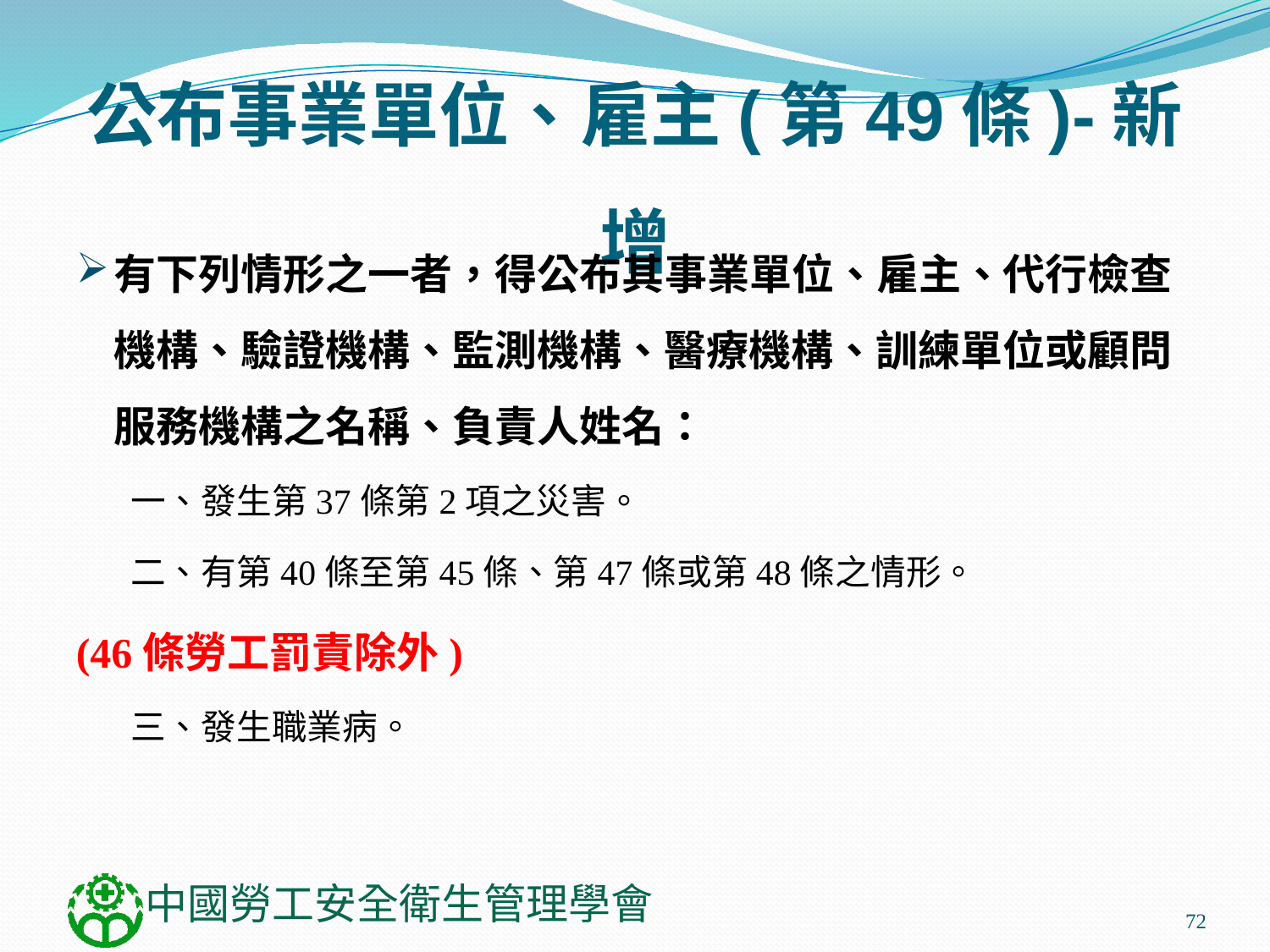

# 公布事業單位、雇主(第49條)-新增
有下列情形之一者，得公布其事業單位、雇主、代行檢查機構、驗證機構、監測機構、醫療機構、訓練單位或顧問服務機構之名稱、負責人姓名：
一、發生第37條第2項之災害。
二、有第40條至第45條、第47條或第48條之情形。
(46條勞工罰責除外)
三、發生職業病。
72